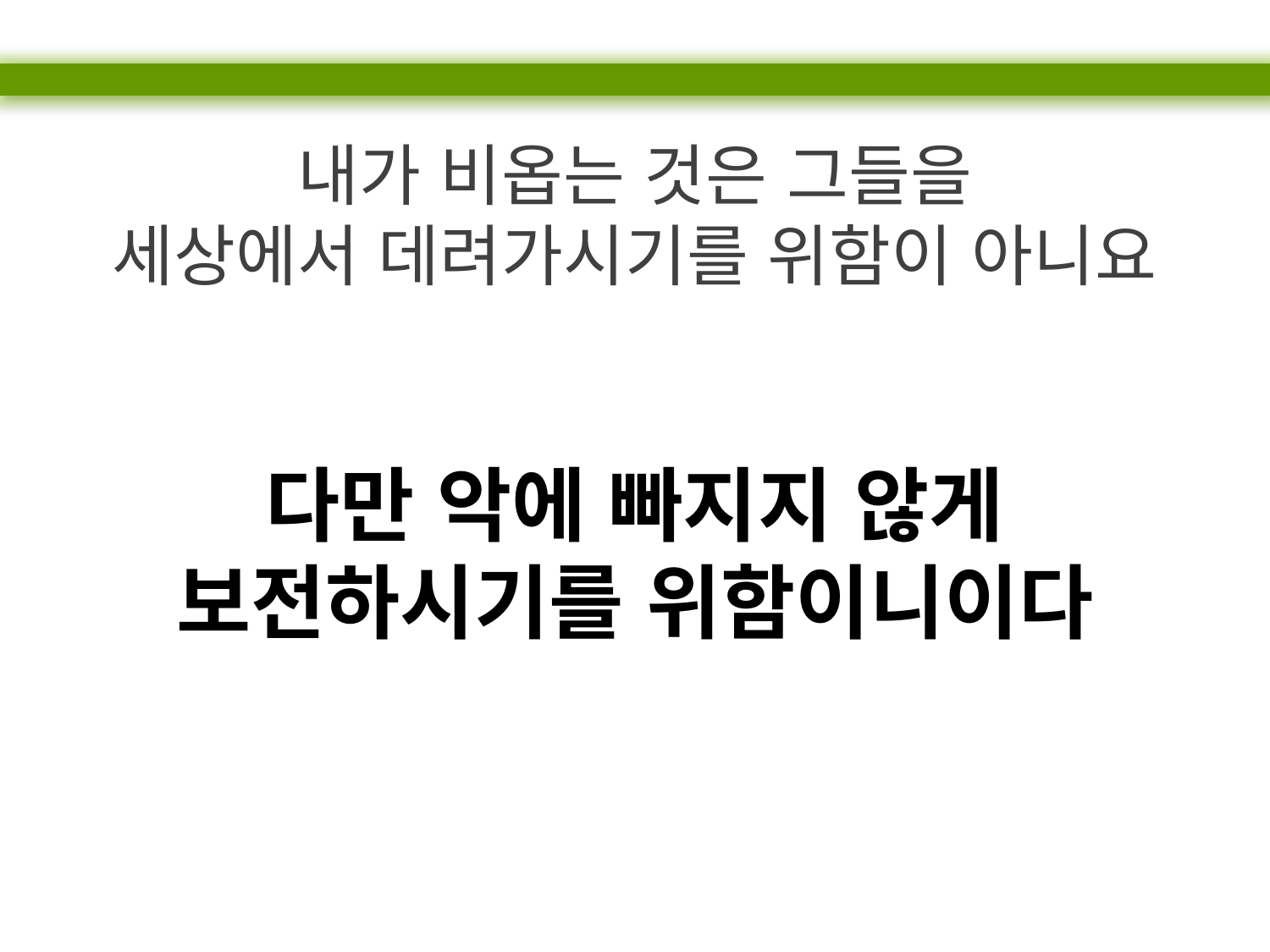

내가 비옵는 것은 그들을
세상에서 데려가시기를 위함이 아니요
다만 악에 빠지지 않게
보전하시기를 위함이니이다